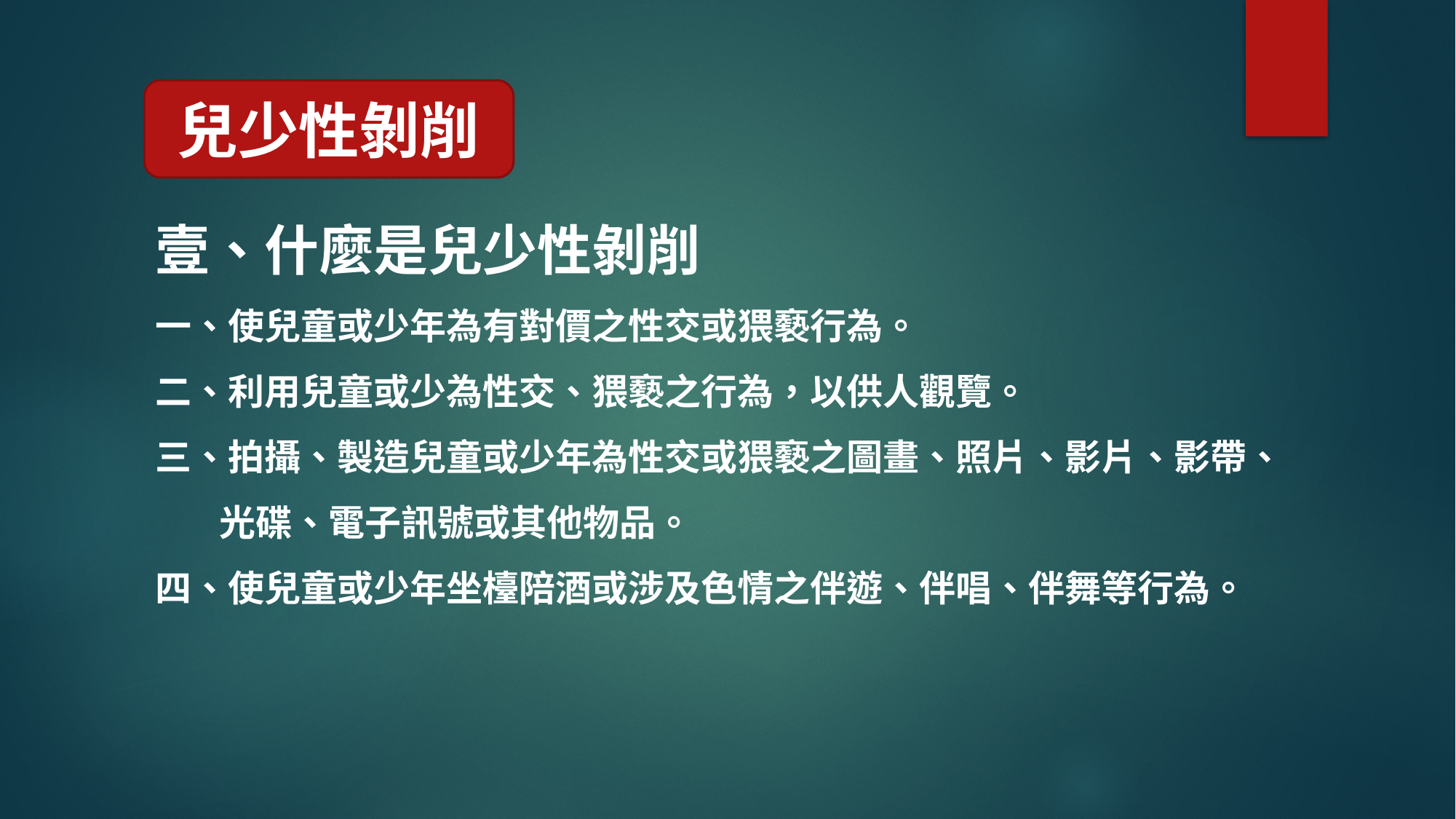

兒少性剝削
壹、什麼是兒少性剝削
一、使兒童或少年為有對價之性交或猥褻行為。
二、利用兒童或少為性交、猥褻之行為，以供人觀覽。
三、拍攝、製造兒童或少年為性交或猥褻之圖畫、照片、影片、影帶、光碟、電子訊號或其他物品。
四、使兒童或少年坐檯陪酒或涉及色情之伴遊、伴唱、伴舞等行為。